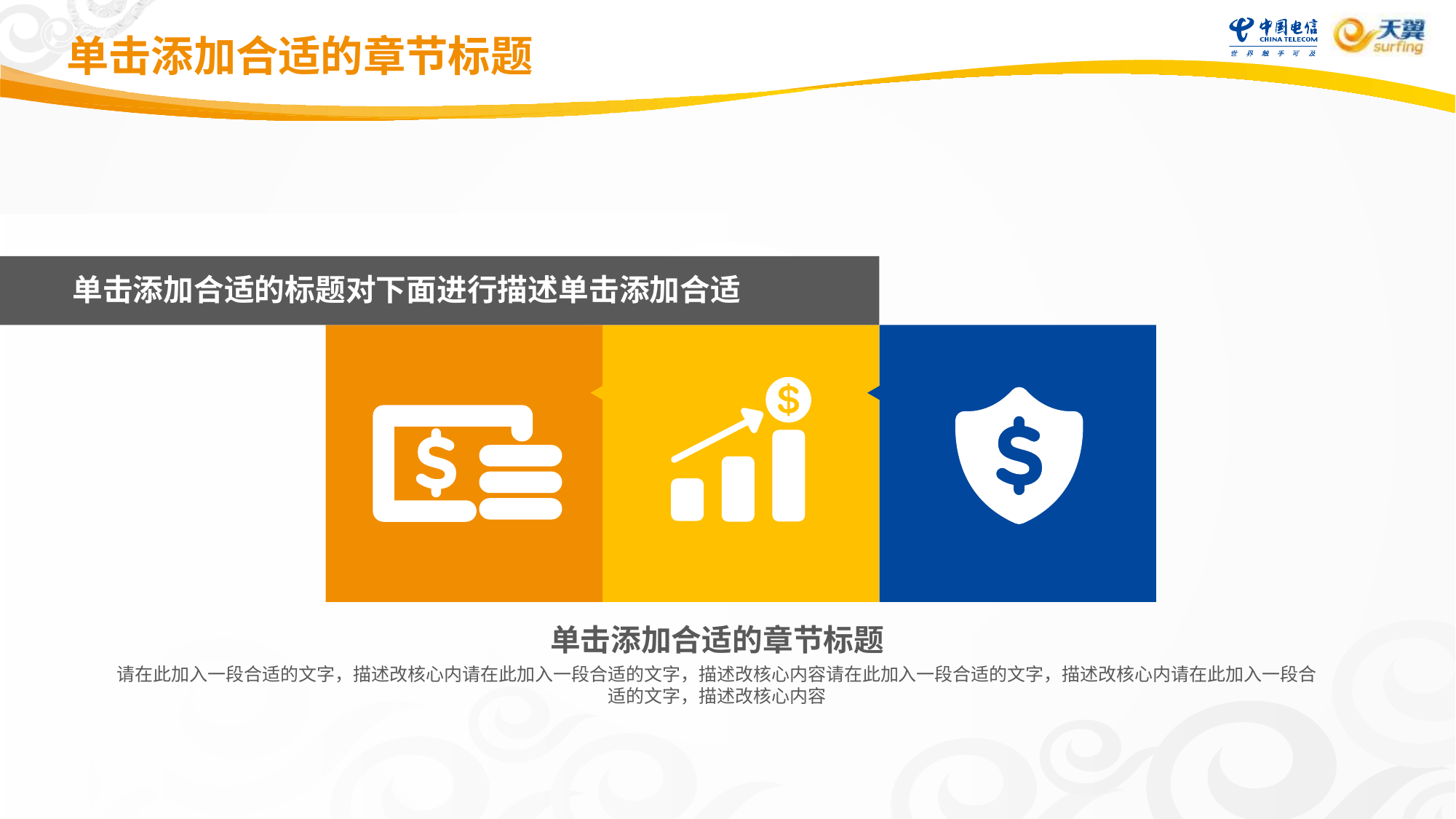

单击添加合适的章节标题

单击添加合适的标题对下面进行描述单击添加合适

单击添加合适的章节标题
请在此加入一段合适的文字，描述改核心内请在此加入一段合适的文字，描述改核心内容请在此加入一段合适的文字，描述改核心内请在此加入一段合适的文字，描述改核心内容